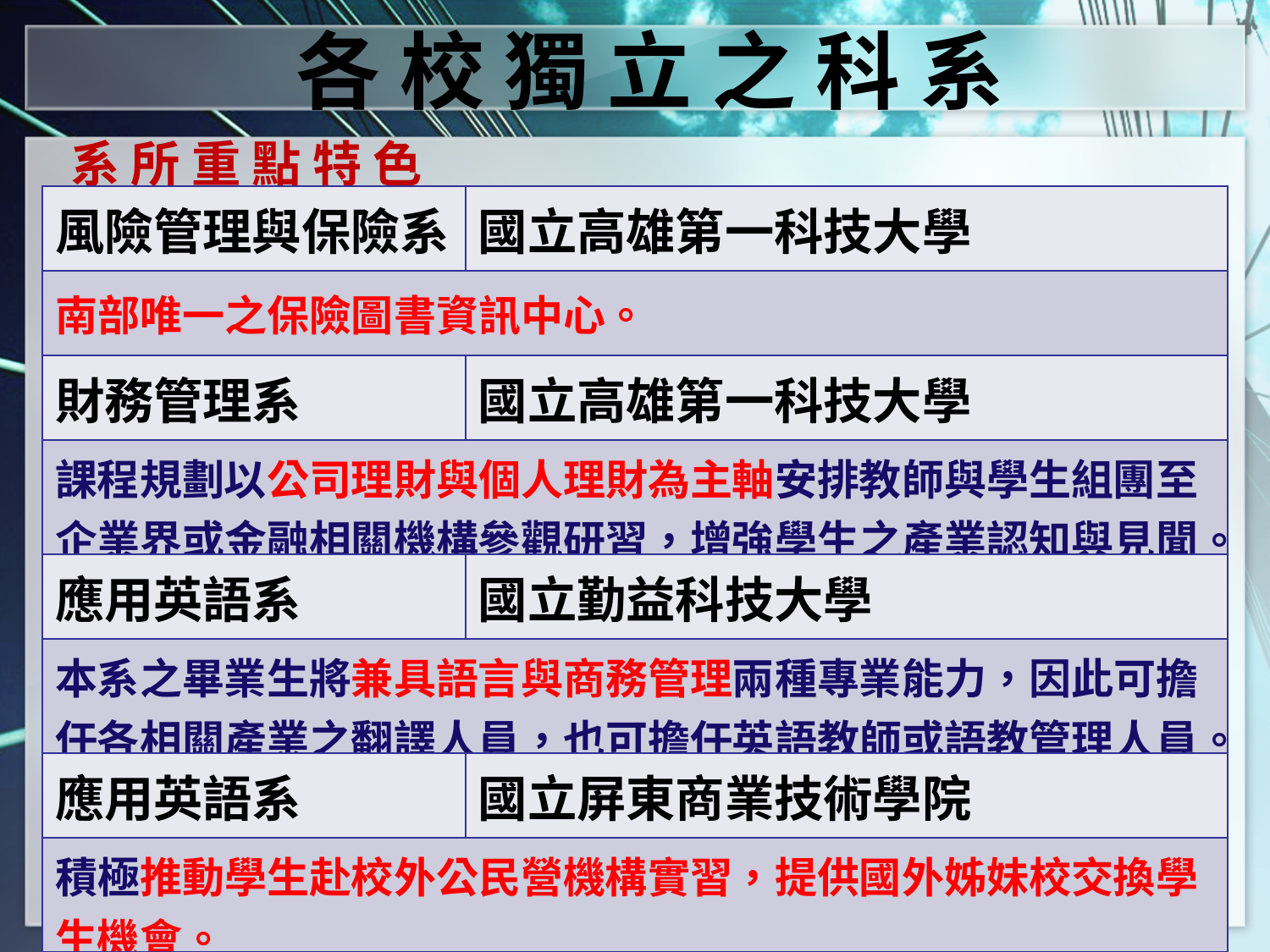

各 校 獨 立 之 科 系
系 所 重 點 特 色
| 風險管理與保險系 | 國立高雄第一科技大學 |
| --- | --- |
| 南部唯一之保險圖書資訊中心。 |  |
| 財務管理系 | 國立高雄第一科技大學 |
| 課程規劃以公司理財與個人理財為主軸安排教師與學生組團至企業界或金融相關機構參觀研習，增強學生之產業認知與見聞。 |  |
| 應用英語系 | 國立勤益科技大學 |
| 本系之畢業生將兼具語言與商務管理兩種專業能力，因此可擔任各相關產業之翻譯人員，也可擔任英語教師或語教管理人員。 |  |
| 應用英語系 | 國立屏東商業技術學院 |
| 積極推動學生赴校外公民營機構實習，提供國外姊妹校交換學生機會。 |  |